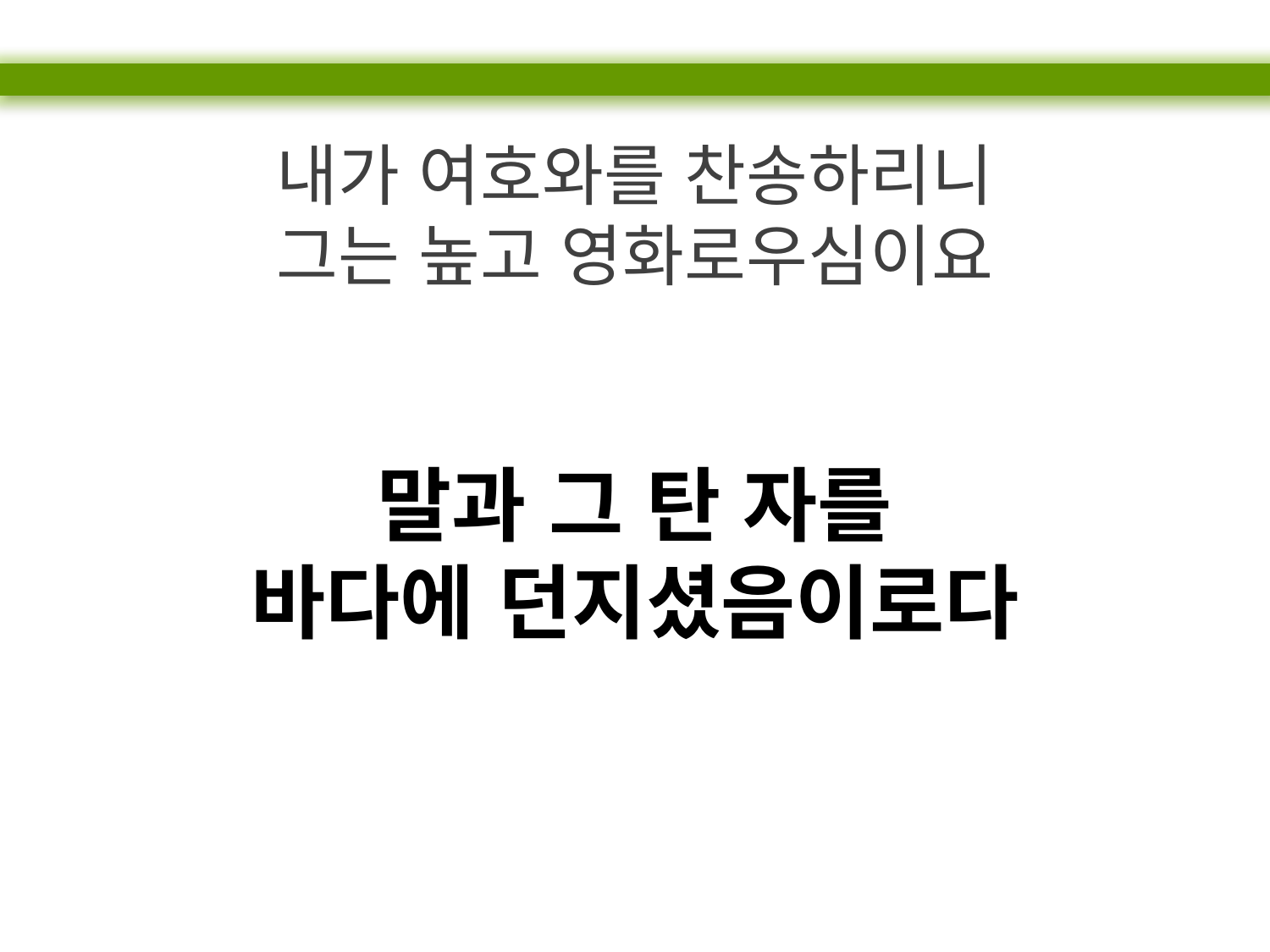

내가 여호와를 찬송하리니
그는 높고 영화로우심이요
말과 그 탄 자를
바다에 던지셨음이로다